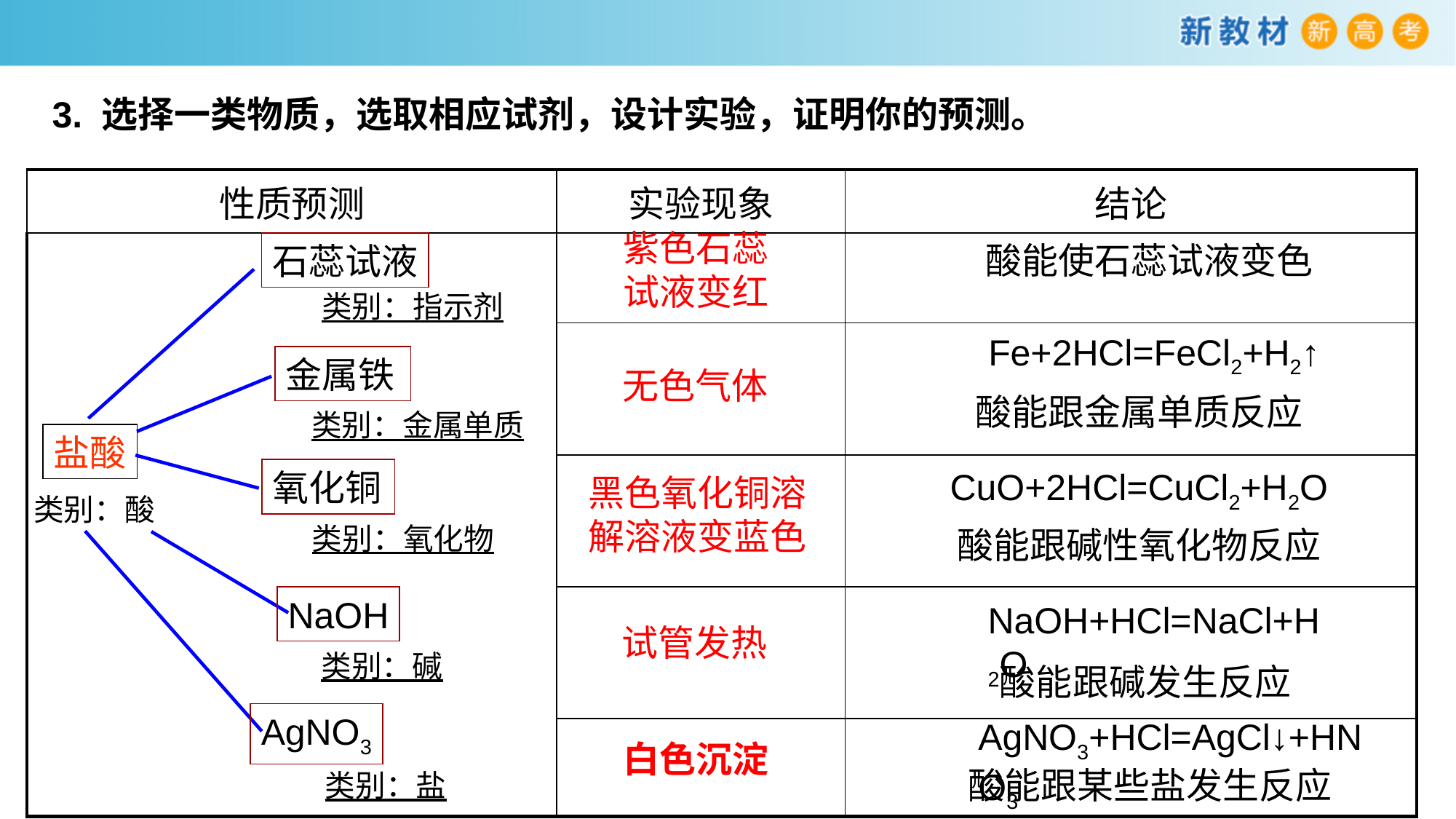

3. 选择一类物质，选取相应试剂，设计实验，证明你的预测。

| 性质预测 | 实验现象 | 结论 |
| --- | --- | --- |
|  |  |  |
|  |  |  |
|  |  |  |
|  |  |  |
|  |  |  |
酸能使石蕊试液变色

石蕊试液

类别：指示剂
金属铁

类别：金属单质
盐酸
类别：酸

氧化铜
类别：氧化物

NaOH
类别：碱
AgNO3
类别：盐
紫色石蕊
试液变红

Fe+2HCl=FeCl2+H2↑
无色气体
酸能跟金属单质反应
CuO+2HCl=CuCl2+H2O
黑色氧化铜溶解溶液变蓝色
酸能跟碱性氧化物反应
NaOH+HCl=NaCl+H2O
试管发热
酸能跟碱发生反应
AgNO3+HCl=AgCl↓+HNO3
白色沉淀
酸能跟某些盐发生反应